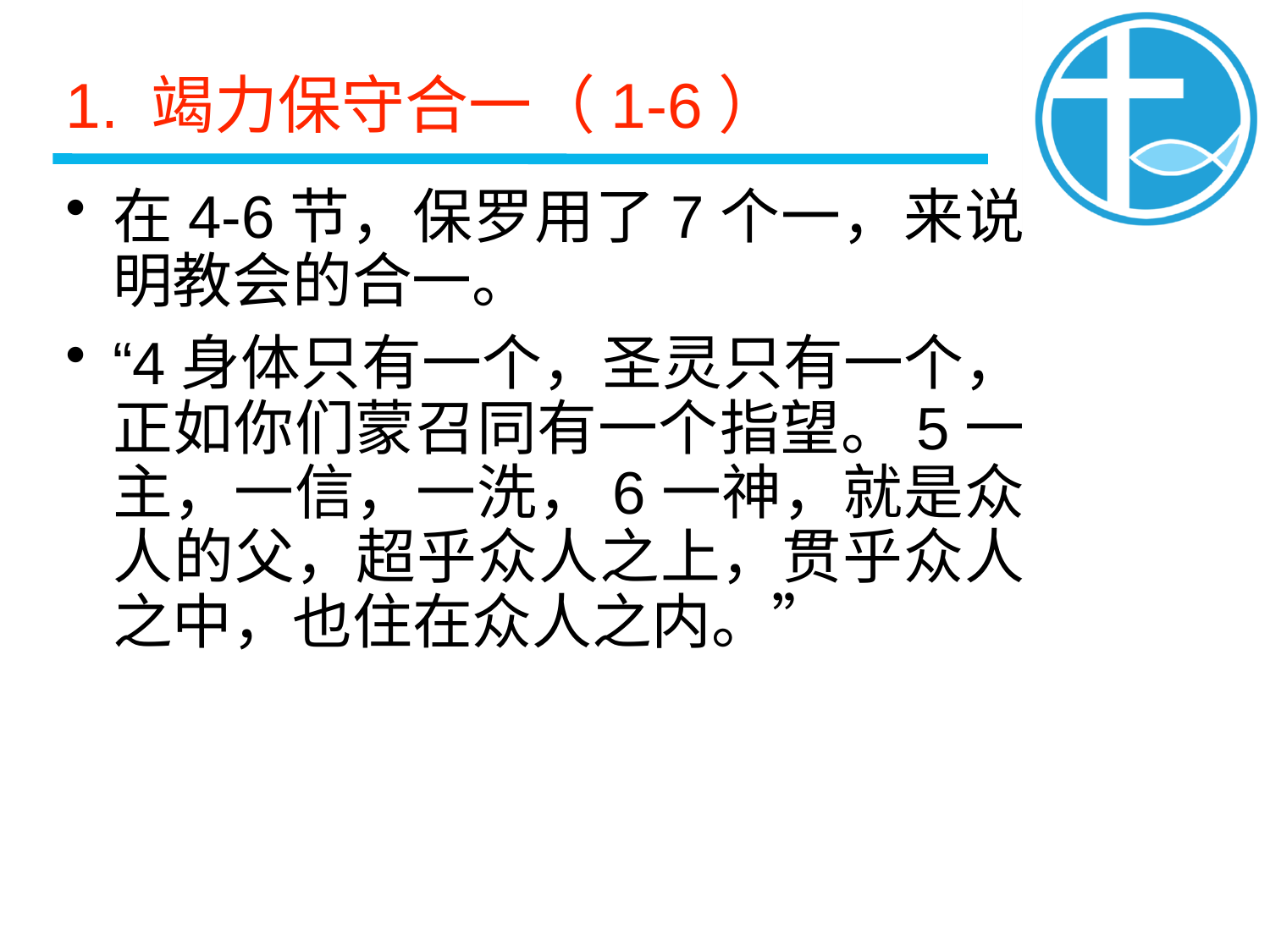

1. 竭力保守合一（1-6）
在4-6节，保罗用了7个一，来说明教会的合一。
“4身体只有一个，圣灵只有一个，正如你们蒙召同有一个指望。5一主，一信，一洗，6一神，就是众人的父，超乎众人之上，贯乎众人之中，也住在众人之内。”